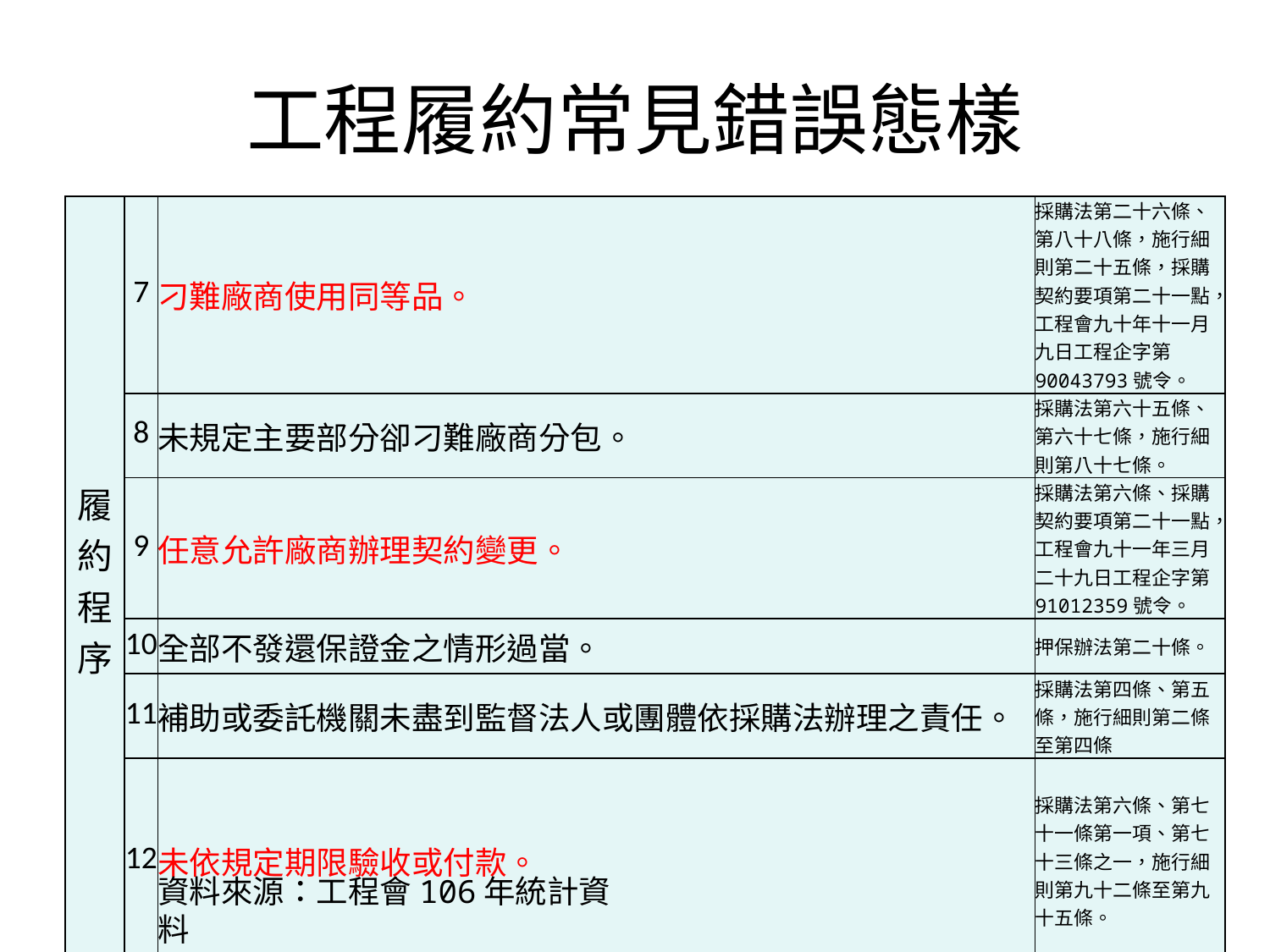

# 工程履約常見錯誤態樣
| 履 約 程 序 | 7 | 刁難廠商使用同等品。 | 採購法第二十六條、第八十八條，施行細則第二十五條，採購契約要項第二十一點，工程會九十年十一月九日工程企字第90043793號令。 |
| --- | --- | --- | --- |
|  | 8 | 未規定主要部分卻刁難廠商分包。 | 採購法第六十五條、第六十七條，施行細則第八十七條。 |
|  | 9 | 任意允許廠商辦理契約變更。 | 採購法第六條、採購契約要項第二十一點，工程會九十一年三月二十九日工程企字第91012359號令。 |
|  | 10 | 全部不發還保證金之情形過當。 | 押保辦法第二十條。 |
|  | 11 | 補助或委託機關未盡到監督法人或團體依採購法辦理之責任。 | 採購法第四條、第五條，施行細則第二條至第四條 |
|  | 12 | 未依規定期限驗收或付款。 | 採購法第六條、第七十一條第一項、第七十三條之一，施行細則第九十二條至第九十五條。 |
資料來源：工程會106年統計資料